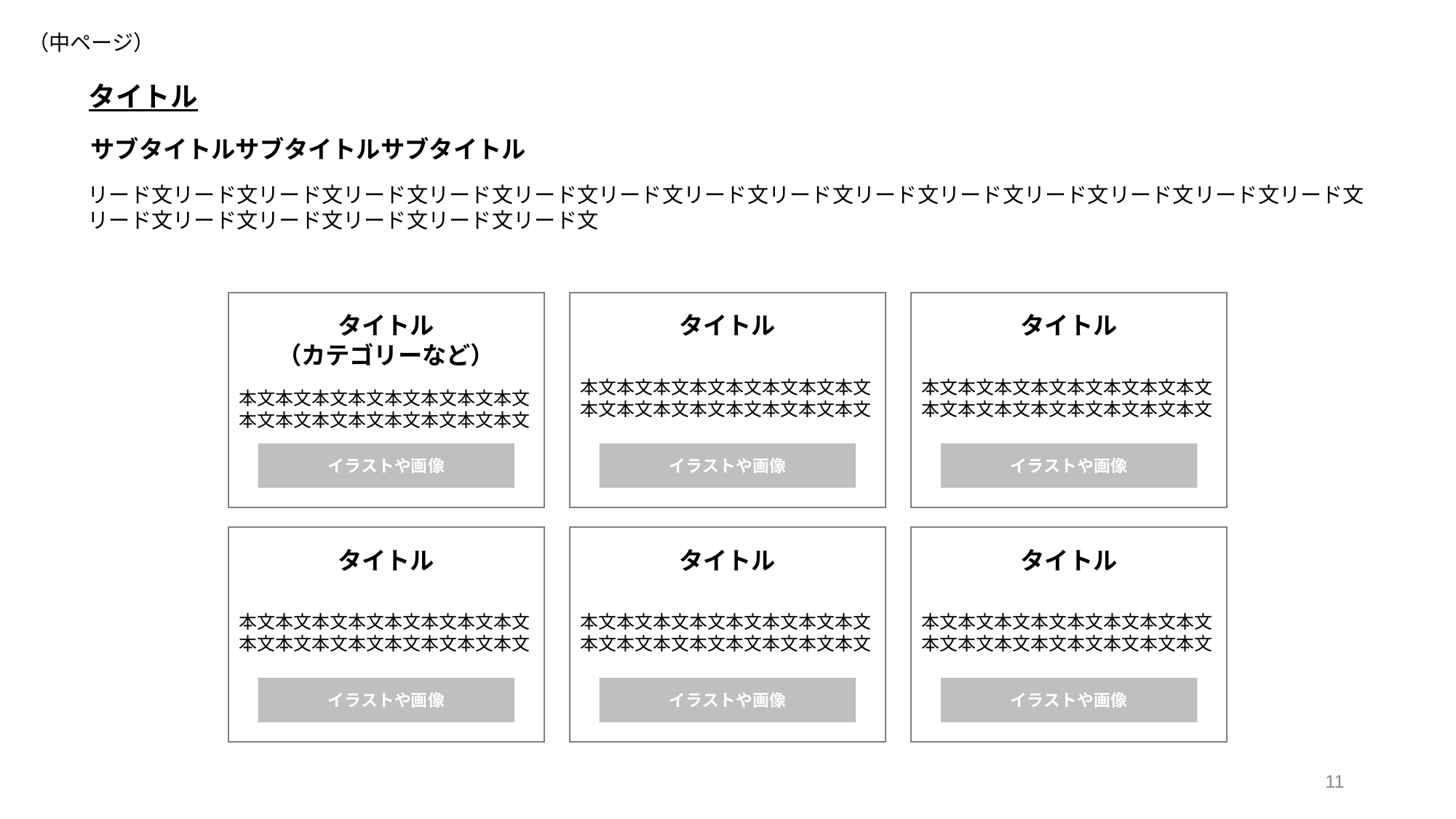

（中ページ）
タイトル
サブタイトルサブタイトルサブタイトル
リード文リード文リード文リード文リード文リード文リード文リード文リード文リード文リード文リード文リード文リード文リード文リード文リード文リード文リード文リード文リード文

タイトル
（カテゴリーなど）

本文本文本文本文本文本文本文本文本文本文本文本文本文本文本文本文
イラストや画像

タイトル

本文本文本文本文本文本文本文本文本文本文本文本文本文本文本文本文
イラストや画像

タイトル

本文本文本文本文本文本文本文本文本文本文本文本文本文本文本文本文
イラストや画像

タイトル

本文本文本文本文本文本文本文本文本文本文本文本文本文本文本文本文

タイトル

本文本文本文本文本文本文本文本文本文本文本文本文本文本文本文本文

タイトル

本文本文本文本文本文本文本文本文本文本文本文本文本文本文本文本文
イラストや画像
イラストや画像
イラストや画像
11